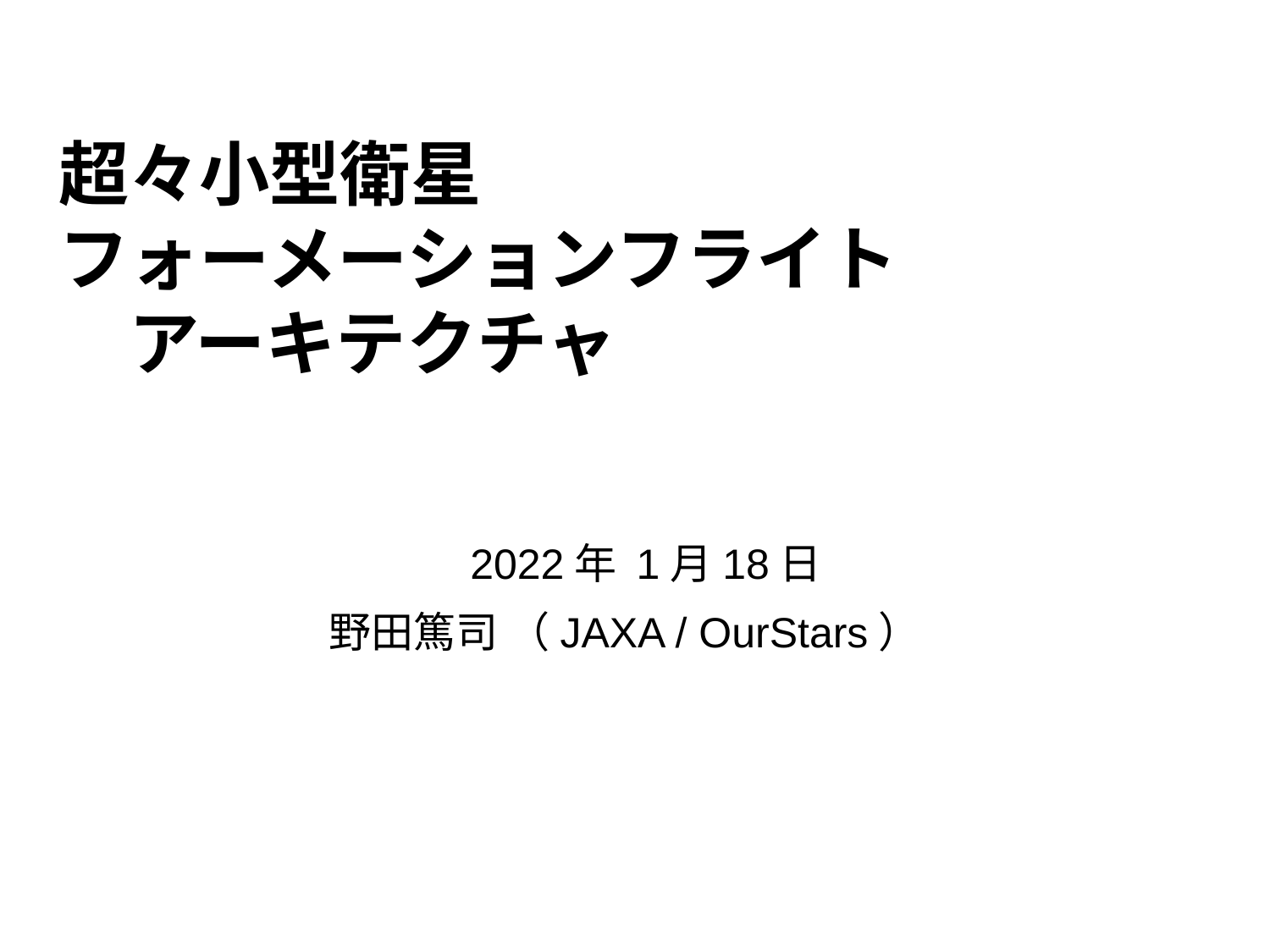

# 超々小型衛星 フォーメーションフライト 　アーキテクチャ
2022年 1月18日
野田篤司 （JAXA / OurStars）